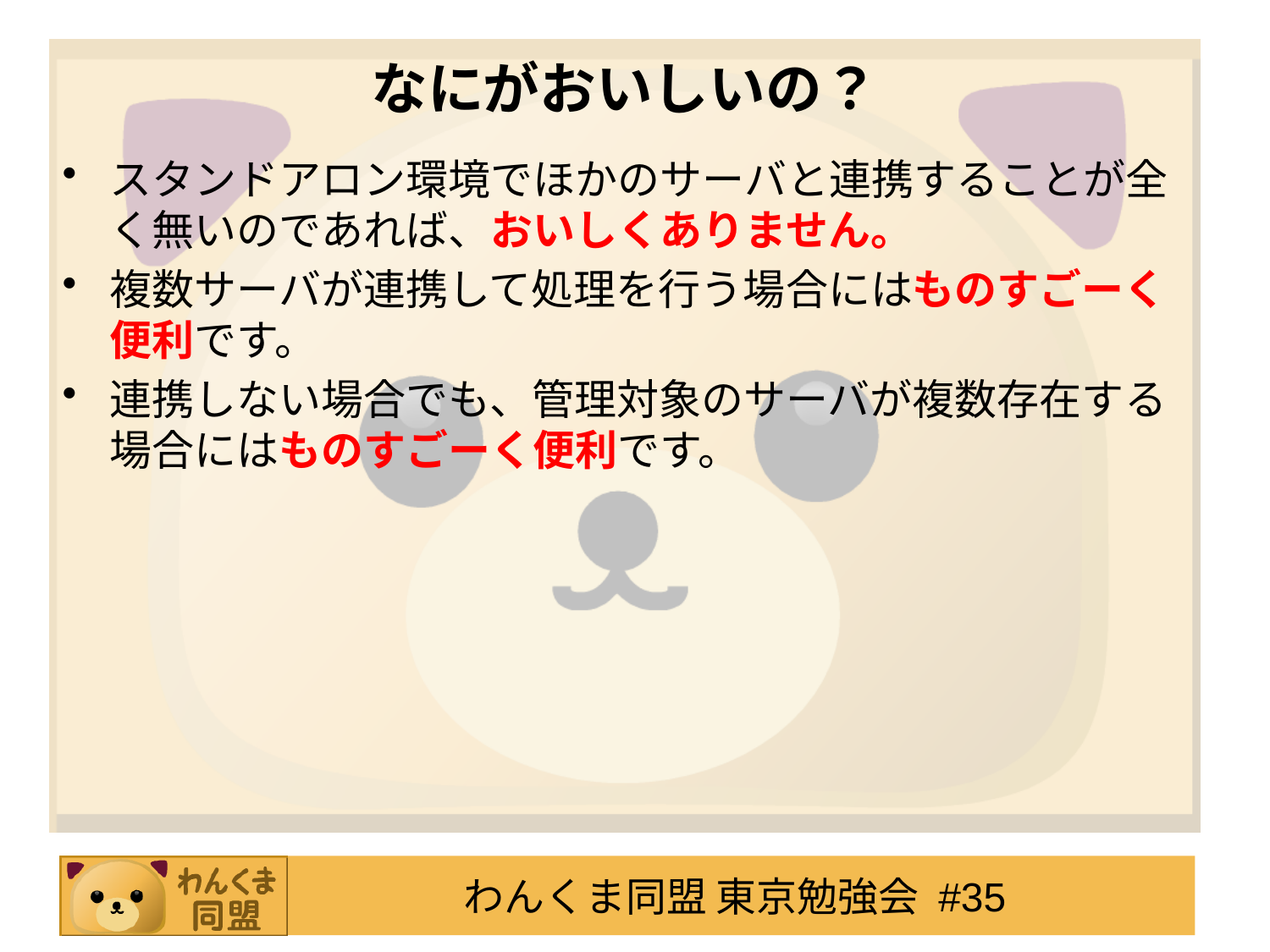

# なにがおいしいの？
スタンドアロン環境でほかのサーバと連携することが全く無いのであれば、おいしくありません。
複数サーバが連携して処理を行う場合にはものすごーく便利です。
連携しない場合でも、管理対象のサーバが複数存在する場合にはものすごーく便利です。